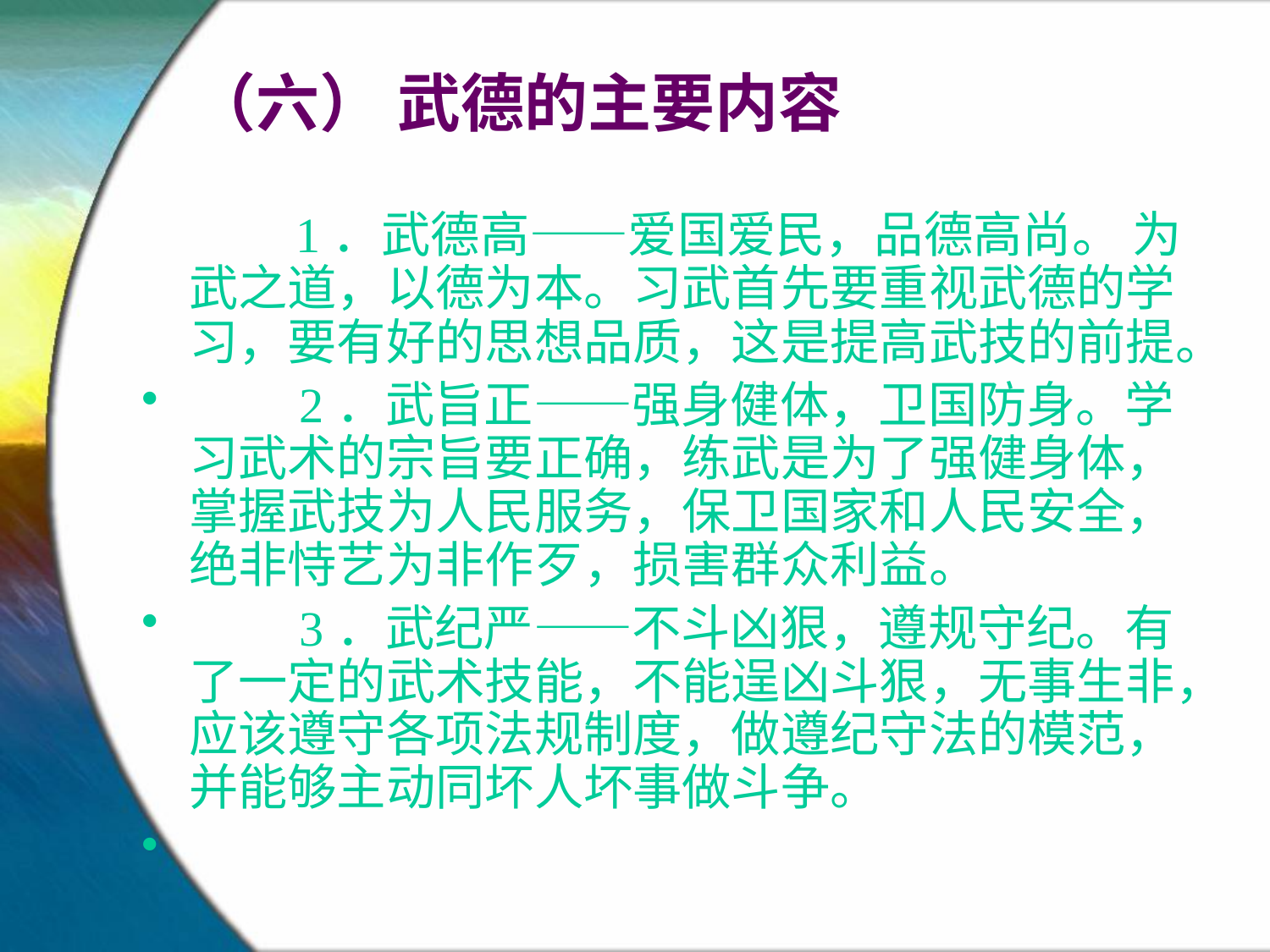

# （六） 武德的主要内容

     　        1．武德高——爱国爱民，品德高尚。 为武之道，以德为本。习武首先要重视武德的学习，要有好的思想品质，这是提高武技的前提。
　　2．武旨正——强身健体，卫国防身。学习武术的宗旨要正确，练武是为了强健身体，掌握武技为人民服务，保卫国家和人民安全，绝非恃艺为非作歹，损害群众利益。
　　3．武纪严——不斗凶狠，遵规守纪。有了一定的武术技能，不能逞凶斗狠，无事生非，应该遵守各项法规制度，做遵纪守法的模范，并能够主动同坏人坏事做斗争。

19